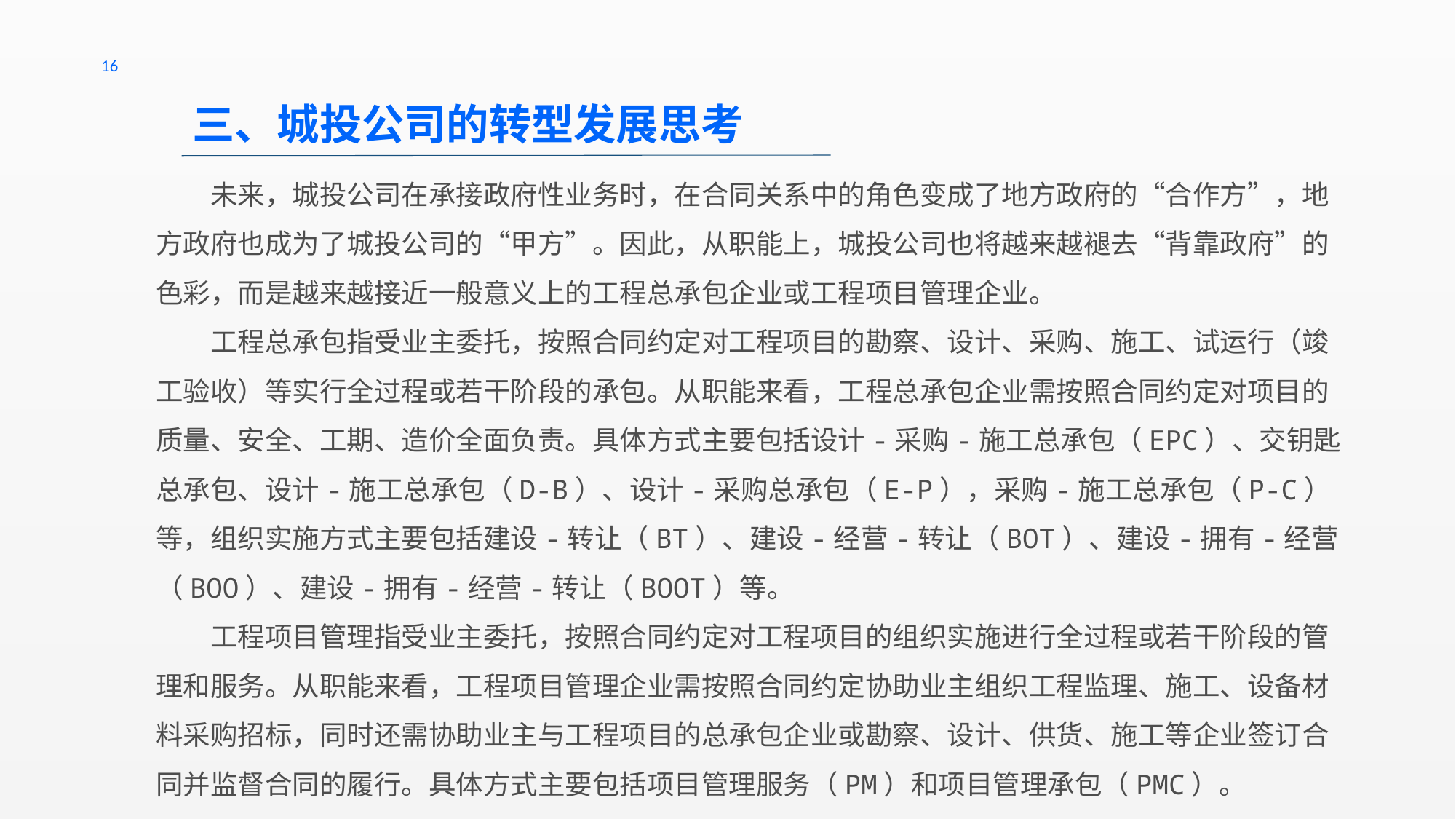

三、城投公司的转型发展思考
未来，城投公司在承接政府性业务时，在合同关系中的角色变成了地方政府的“合作方”，地方政府也成为了城投公司的“甲方”。因此，从职能上，城投公司也将越来越褪去“背靠政府”的色彩，而是越来越接近一般意义上的工程总承包企业或工程项目管理企业。
工程总承包指受业主委托，按照合同约定对工程项目的勘察、设计、采购、施工、试运行（竣工验收）等实行全过程或若干阶段的承包。从职能来看，工程总承包企业需按照合同约定对项目的质量、安全、工期、造价全面负责。具体方式主要包括设计-采购-施工总承包（EPC）、交钥匙总承包、设计-施工总承包（D-B）、设计-采购总承包（E-P），采购-施工总承包（P-C）等，组织实施方式主要包括建设-转让（BT）、建设-经营-转让（BOT）、建设-拥有-经营（BOO）、建设-拥有-经营-转让（BOOT）等。
工程项目管理指受业主委托，按照合同约定对工程项目的组织实施进行全过程或若干阶段的管理和服务。从职能来看，工程项目管理企业需按照合同约定协助业主组织工程监理、施工、设备材料采购招标，同时还需协助业主与工程项目的总承包企业或勘察、设计、供货、施工等企业签订合同并监督合同的履行。具体方式主要包括项目管理服务（PM）和项目管理承包（PMC）。